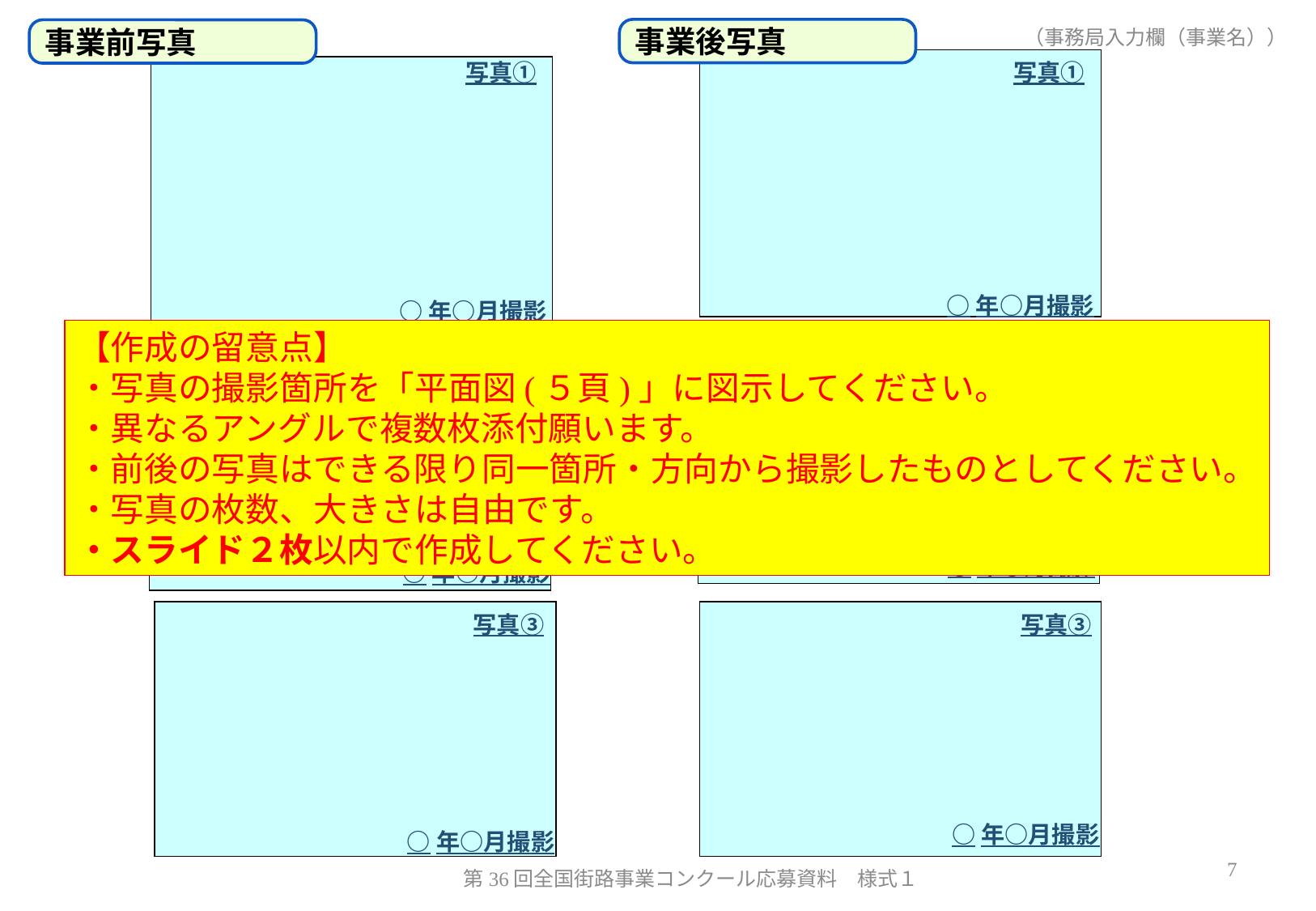

（事務局入力欄（事業名））
事業後写真
事業前写真

写真①
写真①
○年○月撮影
○年○月撮影
【作成の留意点】
・写真の撮影箇所を「平面図(５頁)」に図示してください。
・異なるアングルで複数枚添付願います。
・前後の写真はできる限り同一箇所・方向から撮影したものとしてください。
・写真の枚数、大きさは自由です。
・スライド２枚以内で作成してください。

写真②
写真②
○年○月撮影
○年○月撮影

写真③
写真③
○年○月撮影
○年○月撮影
7
第36回全国街路事業コンクール応募資料　様式１